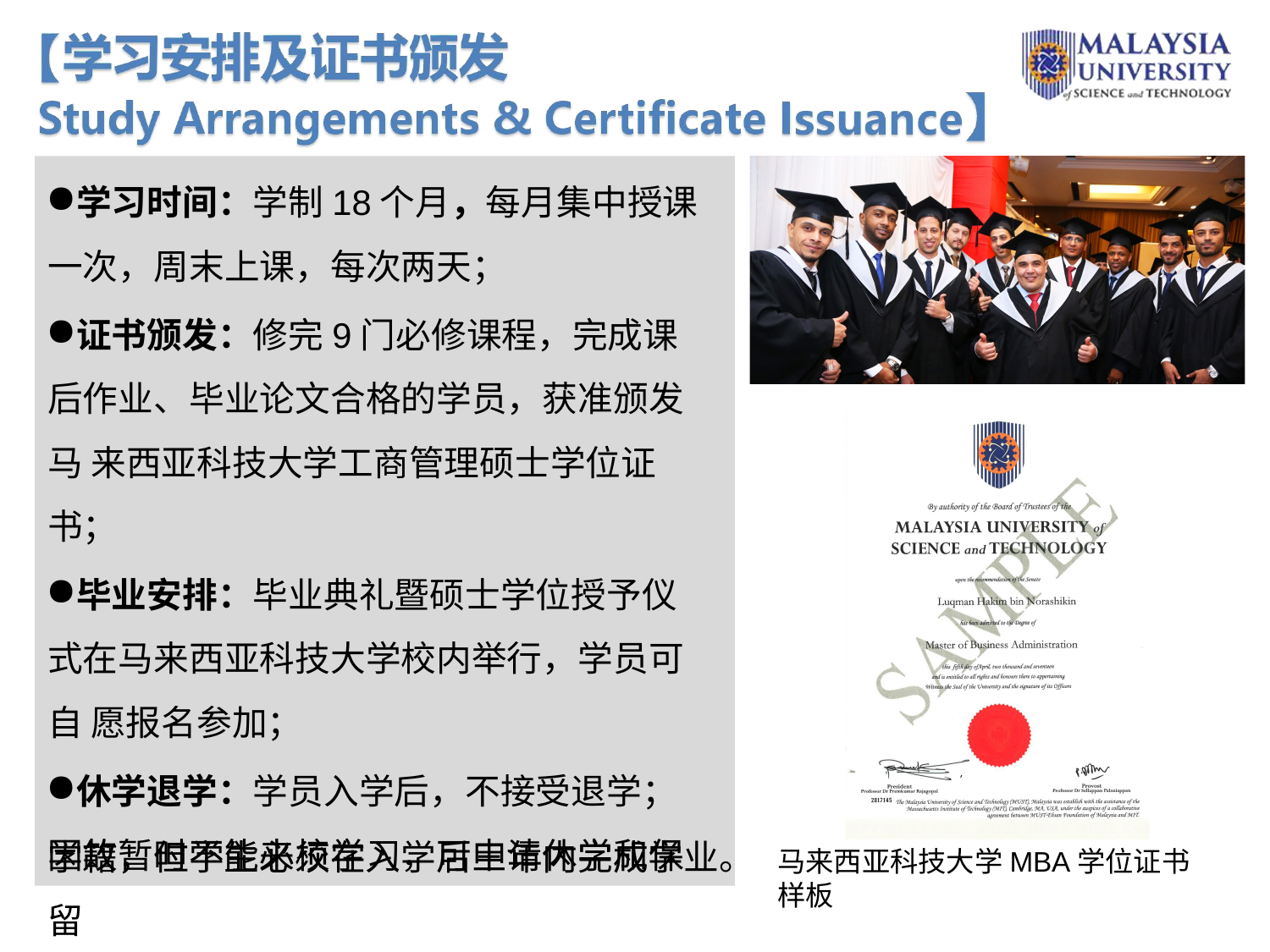

学习时间：学制18个月，每月集中授课 一次，周末上课，每次两天；
证书颁发：修完9门必修课程，完成课 后作业、毕业论文合格的学员，获准颁发马 来西亚科技大学工商管理硕士学位证书；
毕业安排：毕业典礼暨硕士学位授予仪 式在马来西亚科技大学校内举行，学员可自 愿报名参加；
休学退学：学员入学后，不接受退学；  因故暂时不能来校学习，可申请休学和保留

学籍，但学生必须在入学后三年内完成学业。
马来西亚科技大学MBA学位证书样板